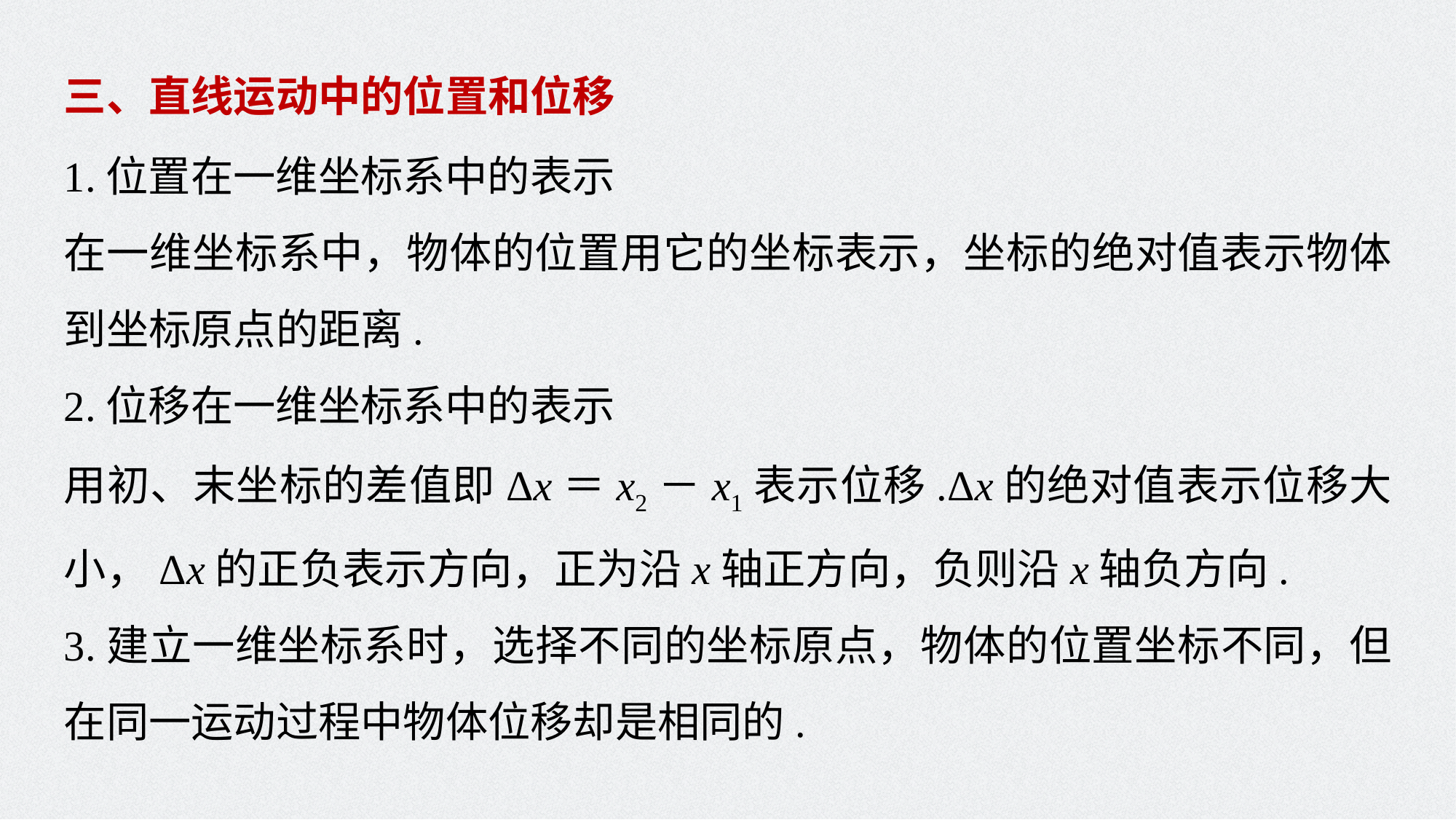

三、直线运动中的位置和位移
1.位置在一维坐标系中的表示
在一维坐标系中，物体的位置用它的坐标表示，坐标的绝对值表示物体到坐标原点的距离.
2.位移在一维坐标系中的表示
用初、末坐标的差值即Δx＝x2－x1表示位移.Δx的绝对值表示位移大小，Δx的正负表示方向，正为沿x轴正方向，负则沿x轴负方向.
3.建立一维坐标系时，选择不同的坐标原点，物体的位置坐标不同，但在同一运动过程中物体位移却是相同的.